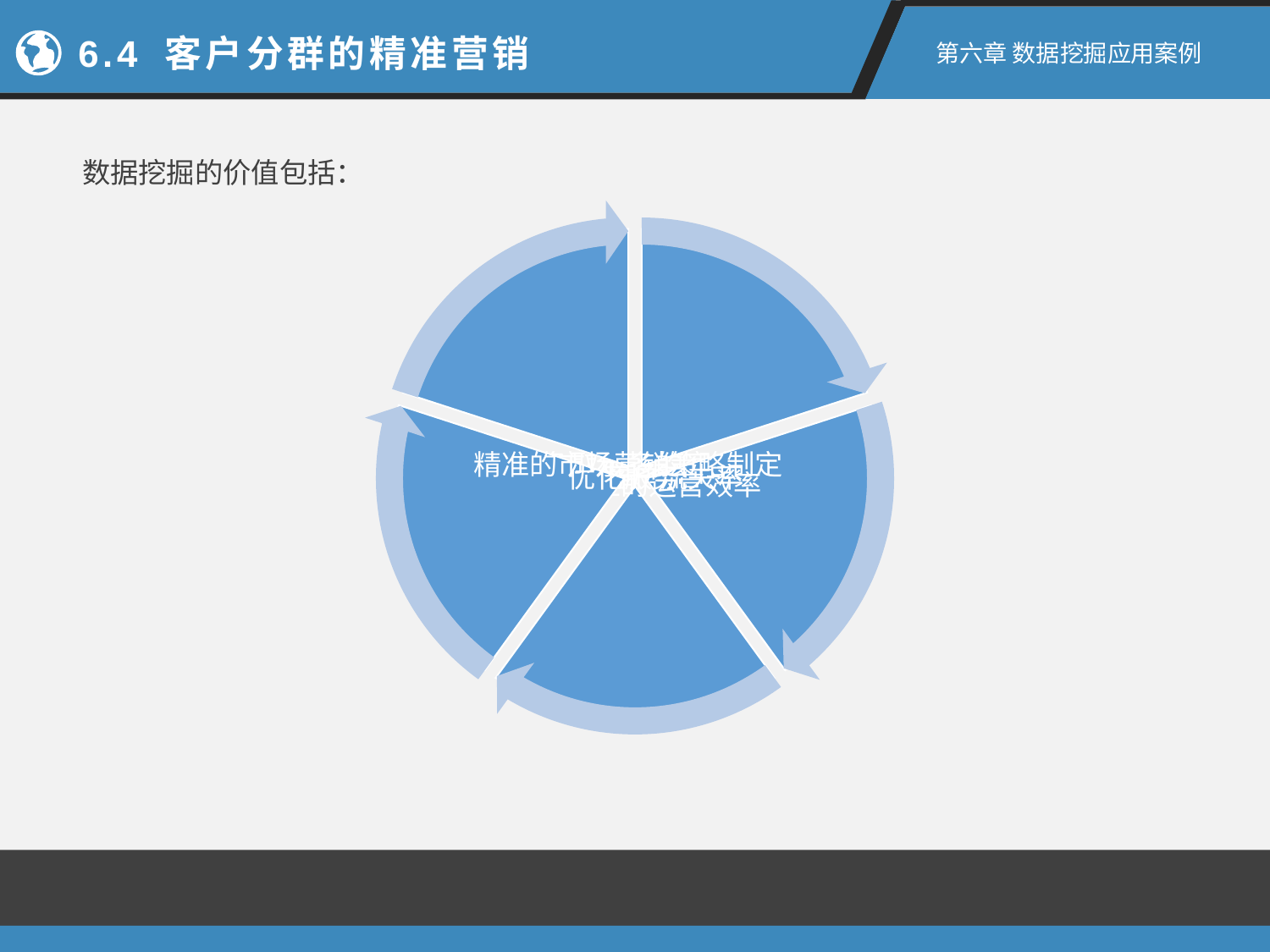

6.4 客户分群的精准营销

第六章 数据挖掘应用案例
数据挖掘的价值包括：
争取更多的客户
减少客户流失率
提高企业的运营效率
优化服务
精准的市场营销策略制定